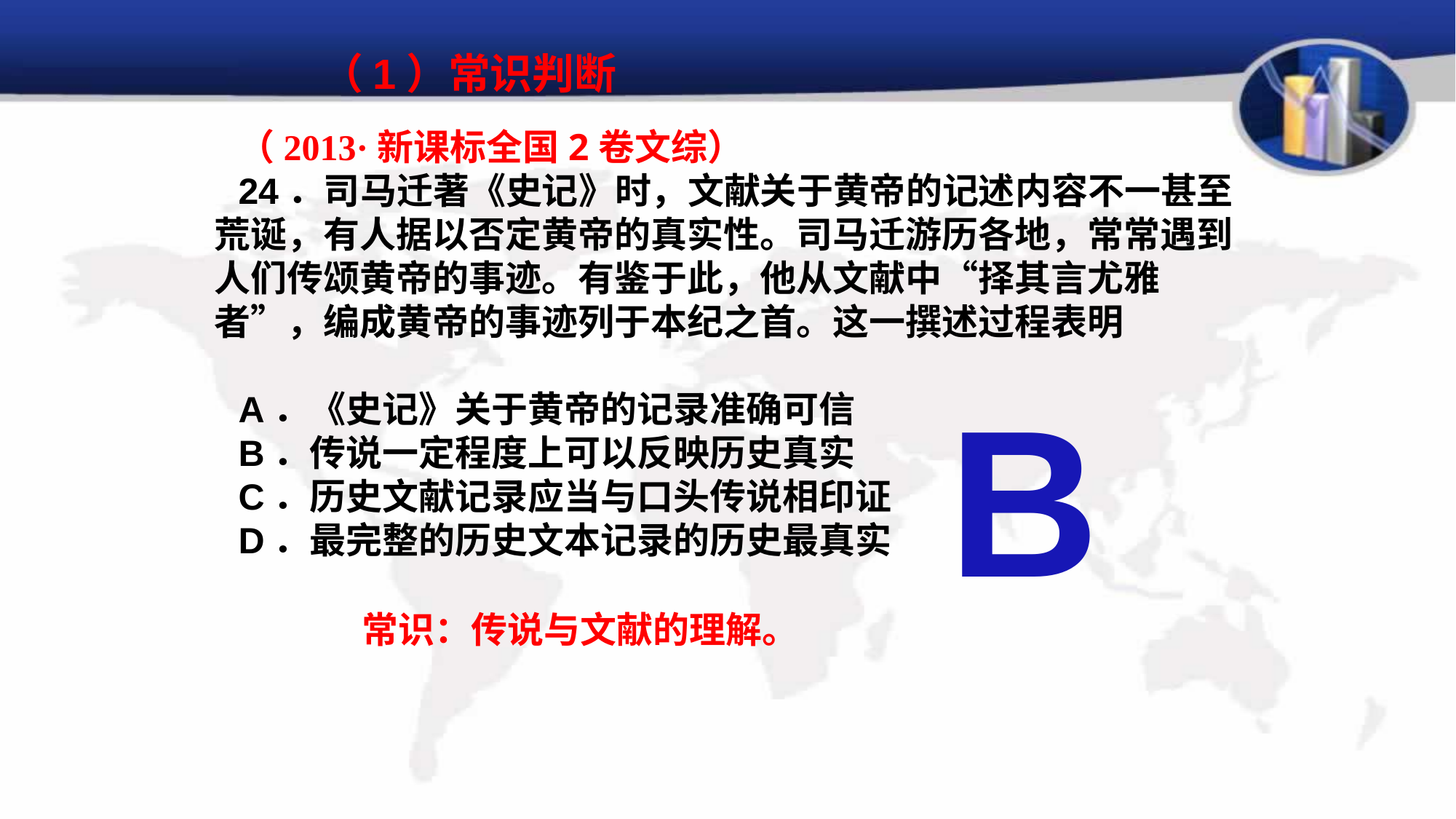

（1）常识判断
（2013·新课标全国2卷文综）
24．司马迁著《史记》时，文献关于黄帝的记述内容不一甚至荒诞，有人据以否定黄帝的真实性。司马迁游历各地，常常遇到人们传颂黄帝的事迹。有鉴于此，他从文献中“择其言尤雅者”，编成黄帝的事迹列于本纪之首。这一撰述过程表明

A．《史记》关于黄帝的记录准确可信
B．传说一定程度上可以反映历史真实
C．历史文献记录应当与口头传说相印证
D．最完整的历史文本记录的历史最真实
B
常识：传说与文献的理解。